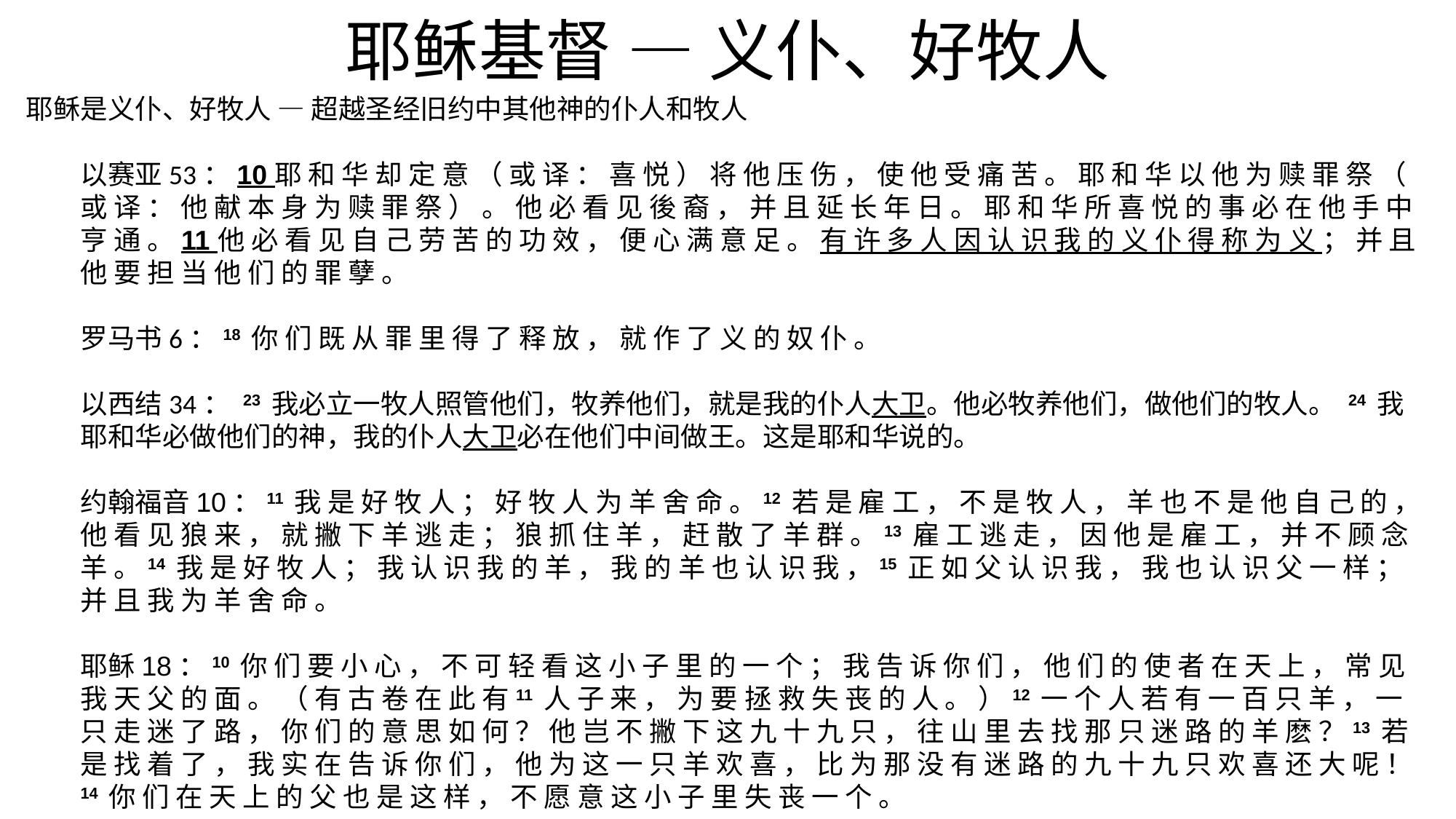

# 耶稣基督 — 义仆、好牧人

耶稣是义仆、好牧人 — 超越圣经旧约中其他神的仆人和牧人

以赛亚53：10 耶 和 华 却 定 意 （ 或 译 ： 喜 悦 ） 将 他 压 伤 ， 使 他 受 痛 苦 。 耶 和 华 以 他 为 赎 罪 祭 （ 或 译 ： 他 献 本 身 为 赎 罪 祭 ） 。 他 必 看 见 後 裔 ， 并 且 延 长 年 日 。 耶 和 华 所 喜 悦 的 事 必 在 他 手 中 亨 通 。11 他 必 看 见 自 己 劳 苦 的 功 效 ， 便 心 满 意 足 。 有 许 多 人 因 认 识 我 的 义 仆 得 称 为 义 ； 并 且 他 要 担 当 他 们 的 罪 孽 。

罗马书6：18 你 们 既 从 罪 里 得 了 释 放 ， 就 作 了 义 的 奴 仆 。

以西结34： 23 我必立一牧人照管他们，牧养他们，就是我的仆人大卫。他必牧养他们，做他们的牧人。 24 我耶和华必做他们的神，我的仆人大卫必在他们中间做王。这是耶和华说的。

约翰福音10：11 我 是 好 牧 人 ； 好 牧 人 为 羊 舍 命 。12 若 是 雇 工 ， 不 是 牧 人 ， 羊 也 不 是 他 自 己 的 ， 他 看 见 狼 来 ， 就 撇 下 羊 逃 走 ； 狼 抓 住 羊 ， 赶 散 了 羊 群 。13 雇 工 逃 走 ， 因 他 是 雇 工 ， 并 不 顾 念 羊 。14 我 是 好 牧 人 ； 我 认 识 我 的 羊 ， 我 的 羊 也 认 识 我 ，15 正 如 父 认 识 我 ， 我 也 认 识 父 一 样 ； 并 且 我 为 羊 舍 命 。

耶稣18：10 你 们 要 小 心 ， 不 可 轻 看 这 小 子 里 的 一 个 ； 我 告 诉 你 们 ， 他 们 的 使 者 在 天 上 ， 常 见 我 天 父 的 面 。 （ 有 古 卷 在 此 有11 人 子 来 ， 为 要 拯 救 失 丧 的 人 。 ）12 一 个 人 若 有 一 百 只 羊 ， 一 只 走 迷 了 路 ， 你 们 的 意 思 如 何 ？ 他 岂 不 撇 下 这 九 十 九 只 ， 往 山 里 去 找 那 只 迷 路 的 羊 麽 ？13 若 是 找 着 了 ， 我 实 在 告 诉 你 们 ， 他 为 这 一 只 羊 欢 喜 ， 比 为 那 没 有 迷 路 的 九 十 九 只 欢 喜 还 大 呢 ！14 你 们 在 天 上 的 父 也 是 这 样 ， 不 愿 意 这 小 子 里 失 丧 一 个 。